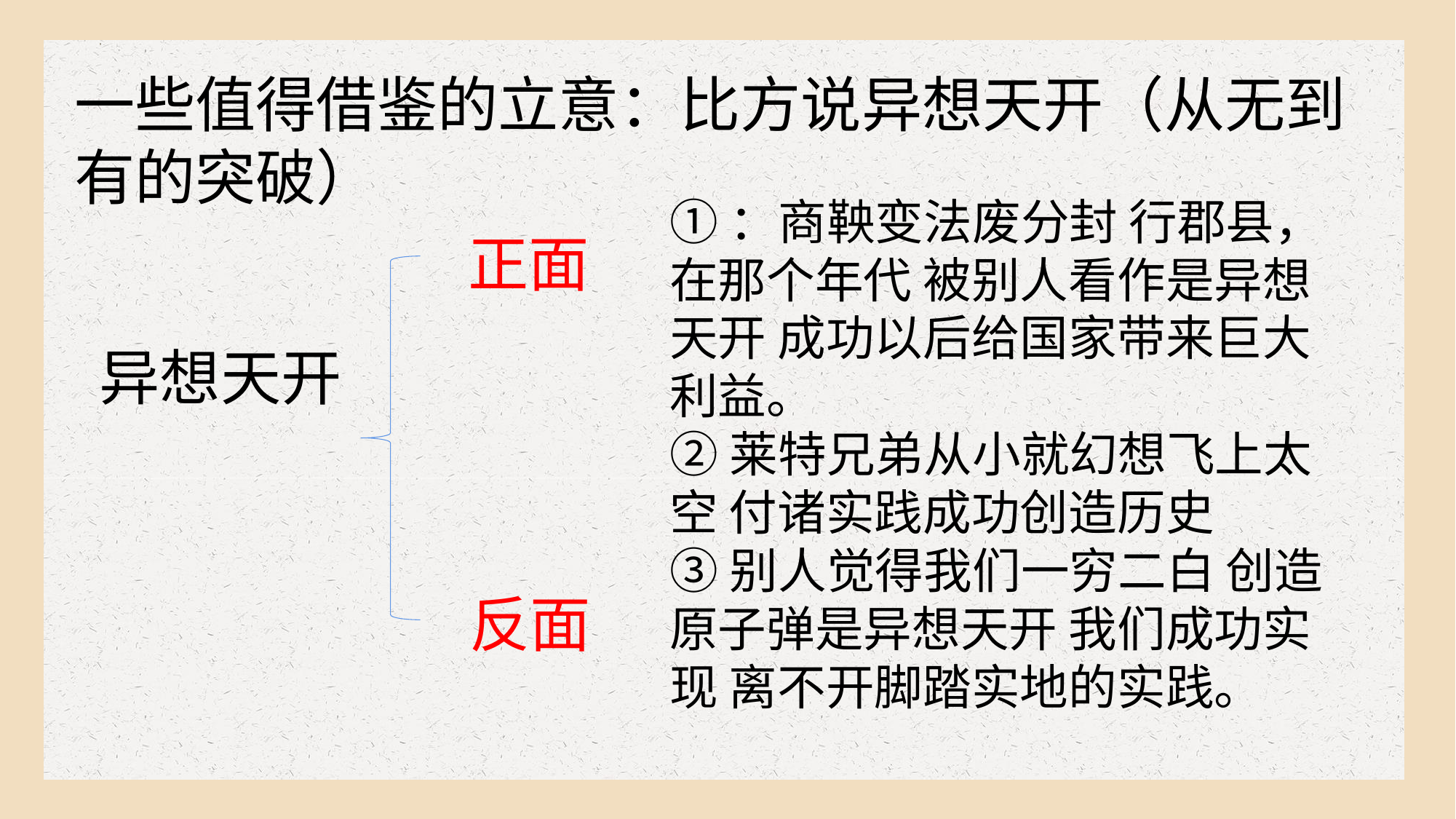

一些值得借鉴的立意：比方说异想天开（从无到有的突破）

①：商鞅变法废分封 行郡县，在那个年代 被别人看作是异想天开 成功以后给国家带来巨大利益。
②莱特兄弟从小就幻想飞上太空 付诸实践成功创造历史
③别人觉得我们一穷二白 创造原子弹是异想天开 我们成功实现 离不开脚踏实地的实践。
正面

异想天开
反面